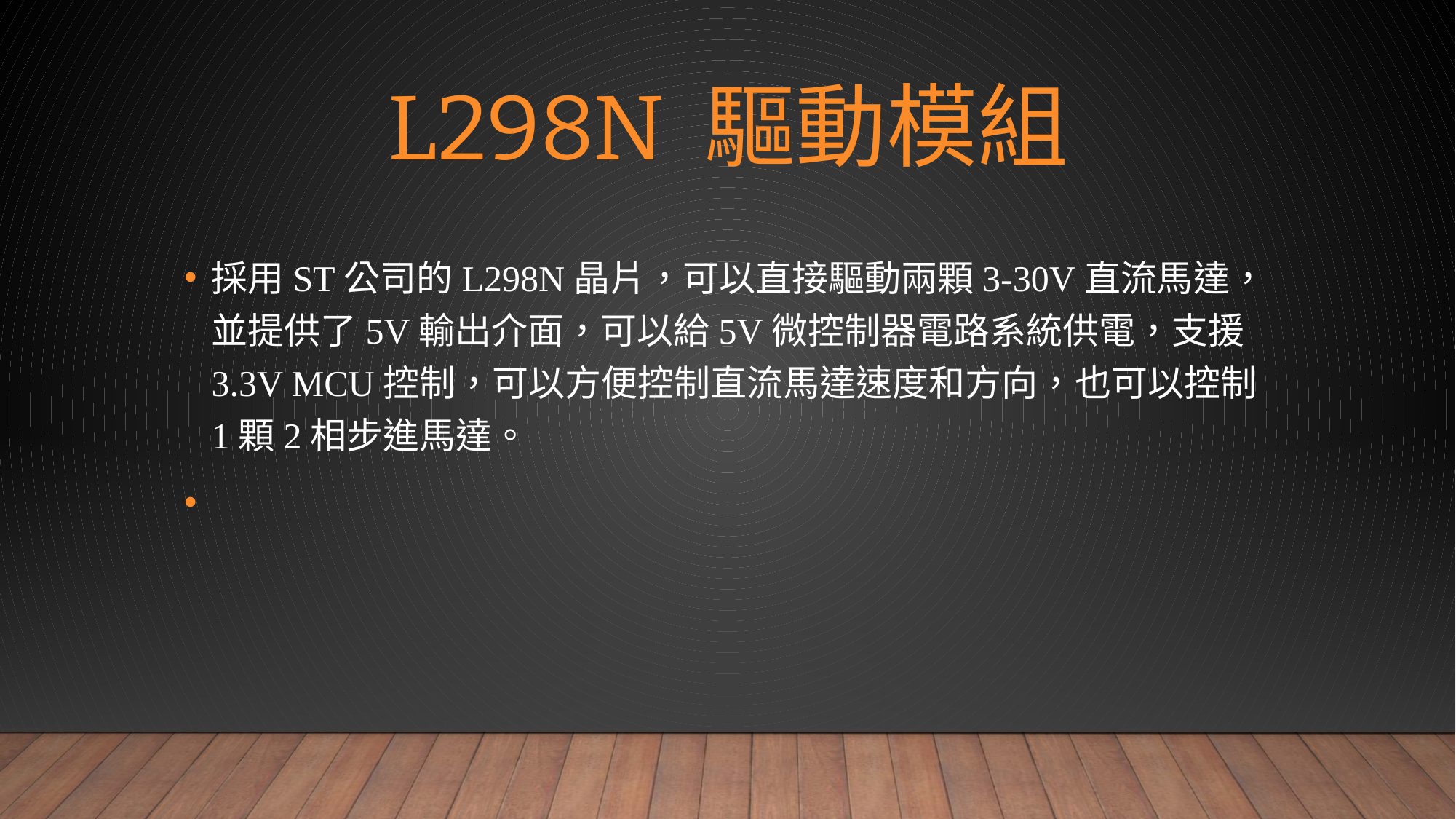

# L298N 驅動模組
採用ST公司的L298N晶片，可以直接驅動兩顆3-30V直流馬達，並提供了5V輸出介面，可以給5V微控制器電路系統供電，支援3.3V MCU控制，可以方便控制直流馬達速度和方向，也可以控制1顆2相步進馬達。